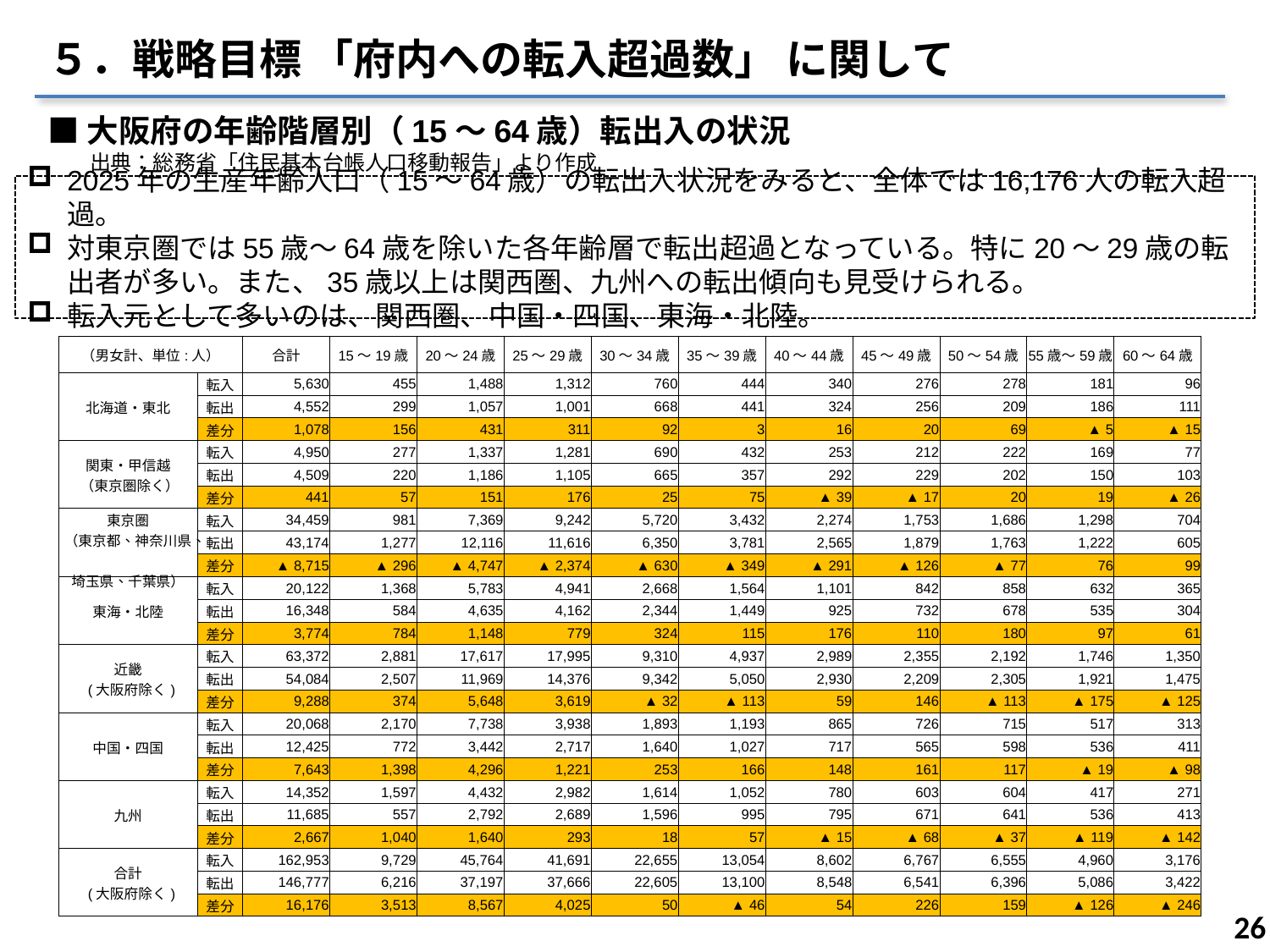

５．戦略目標 「府内への転入超過数」 に関して
■大阪府の年齢階層別（15～64歳）転出入の状況
　　出典：総務省「住民基本台帳人口移動報告」より作成
2025年の生産年齢人口（15～64歳）の転出入状況をみると、全体では16,176人の転入超過。
対東京圏では55歳〜64歳を除いた各年齢層で転出超過となっている。特に20～29歳の転出者が多い。また、35歳以上は関西圏、九州への転出傾向も見受けられる。
転入元として多いのは、関西圏、中国・四国、東海・北陸。
| （男女計、単位:人） |  | 合計 | 15～19歳 | 20～24歳 | 25～29歳 | 30～34歳 | 35～39歳 | 40～44歳 | 45～49歳 | 50～54歳 | 55歳～59歳 | 60～64歳 |
| --- | --- | --- | --- | --- | --- | --- | --- | --- | --- | --- | --- | --- |
| 北海道・東北 | 転入 | 5,630 | 455 | 1,488 | 1,312 | 760 | 444 | 340 | 276 | 278 | 181 | 96 |
|  | 転出 | 4,552 | 299 | 1,057 | 1,001 | 668 | 441 | 324 | 256 | 209 | 186 | 111 |
|  | 差分 | 1,078 | 156 | 431 | 311 | 92 | 3 | 16 | 20 | 69 | ▲ 5 | ▲ 15 |
| 関東・甲信越 （東京圏除く） | 転入 | 4,950 | 277 | 1,337 | 1,281 | 690 | 432 | 253 | 212 | 222 | 169 | 77 |
|  | 転出 | 4,509 | 220 | 1,186 | 1,105 | 665 | 357 | 292 | 229 | 202 | 150 | 103 |
|  | 差分 | 441 | 57 | 151 | 176 | 25 | 75 | ▲ 39 | ▲ 17 | 20 | 19 | ▲ 26 |
| 東京圏 （東京都、神奈川県、 埼玉県、千葉県） | 転入 | 34,459 | 981 | 7,369 | 9,242 | 5,720 | 3,432 | 2,274 | 1,753 | 1,686 | 1,298 | 704 |
|  | 転出 | 43,174 | 1,277 | 12,116 | 11,616 | 6,350 | 3,781 | 2,565 | 1,879 | 1,763 | 1,222 | 605 |
|  | 差分 | ▲ 8,715 | ▲ 296 | ▲ 4,747 | ▲ 2,374 | ▲ 630 | ▲ 349 | ▲ 291 | ▲ 126 | ▲ 77 | 76 | 99 |
| 東海・北陸 | 転入 | 20,122 | 1,368 | 5,783 | 4,941 | 2,668 | 1,564 | 1,101 | 842 | 858 | 632 | 365 |
|  | 転出 | 16,348 | 584 | 4,635 | 4,162 | 2,344 | 1,449 | 925 | 732 | 678 | 535 | 304 |
|  | 差分 | 3,774 | 784 | 1,148 | 779 | 324 | 115 | 176 | 110 | 180 | 97 | 61 |
| 近畿 (大阪府除く) | 転入 | 63,372 | 2,881 | 17,617 | 17,995 | 9,310 | 4,937 | 2,989 | 2,355 | 2,192 | 1,746 | 1,350 |
|  | 転出 | 54,084 | 2,507 | 11,969 | 14,376 | 9,342 | 5,050 | 2,930 | 2,209 | 2,305 | 1,921 | 1,475 |
|  | 差分 | 9,288 | 374 | 5,648 | 3,619 | ▲ 32 | ▲ 113 | 59 | 146 | ▲ 113 | ▲ 175 | ▲ 125 |
| 中国・四国 | 転入 | 20,068 | 2,170 | 7,738 | 3,938 | 1,893 | 1,193 | 865 | 726 | 715 | 517 | 313 |
|  | 転出 | 12,425 | 772 | 3,442 | 2,717 | 1,640 | 1,027 | 717 | 565 | 598 | 536 | 411 |
|  | 差分 | 7,643 | 1,398 | 4,296 | 1,221 | 253 | 166 | 148 | 161 | 117 | ▲ 19 | ▲ 98 |
| 九州 | 転入 | 14,352 | 1,597 | 4,432 | 2,982 | 1,614 | 1,052 | 780 | 603 | 604 | 417 | 271 |
|  | 転出 | 11,685 | 557 | 2,792 | 2,689 | 1,596 | 995 | 795 | 671 | 641 | 536 | 413 |
|  | 差分 | 2,667 | 1,040 | 1,640 | 293 | 18 | 57 | ▲ 15 | ▲ 68 | ▲ 37 | ▲ 119 | ▲ 142 |
| 合計 (大阪府除く) | 転入 | 162,953 | 9,729 | 45,764 | 41,691 | 22,655 | 13,054 | 8,602 | 6,767 | 6,555 | 4,960 | 3,176 |
|  | 転出 | 146,777 | 6,216 | 37,197 | 37,666 | 22,605 | 13,100 | 8,548 | 6,541 | 6,396 | 5,086 | 3,422 |
|  | 差分 | 16,176 | 3,513 | 8,567 | 4,025 | 50 | ▲ 46 | 54 | 226 | 159 | ▲ 126 | ▲ 246 |
26